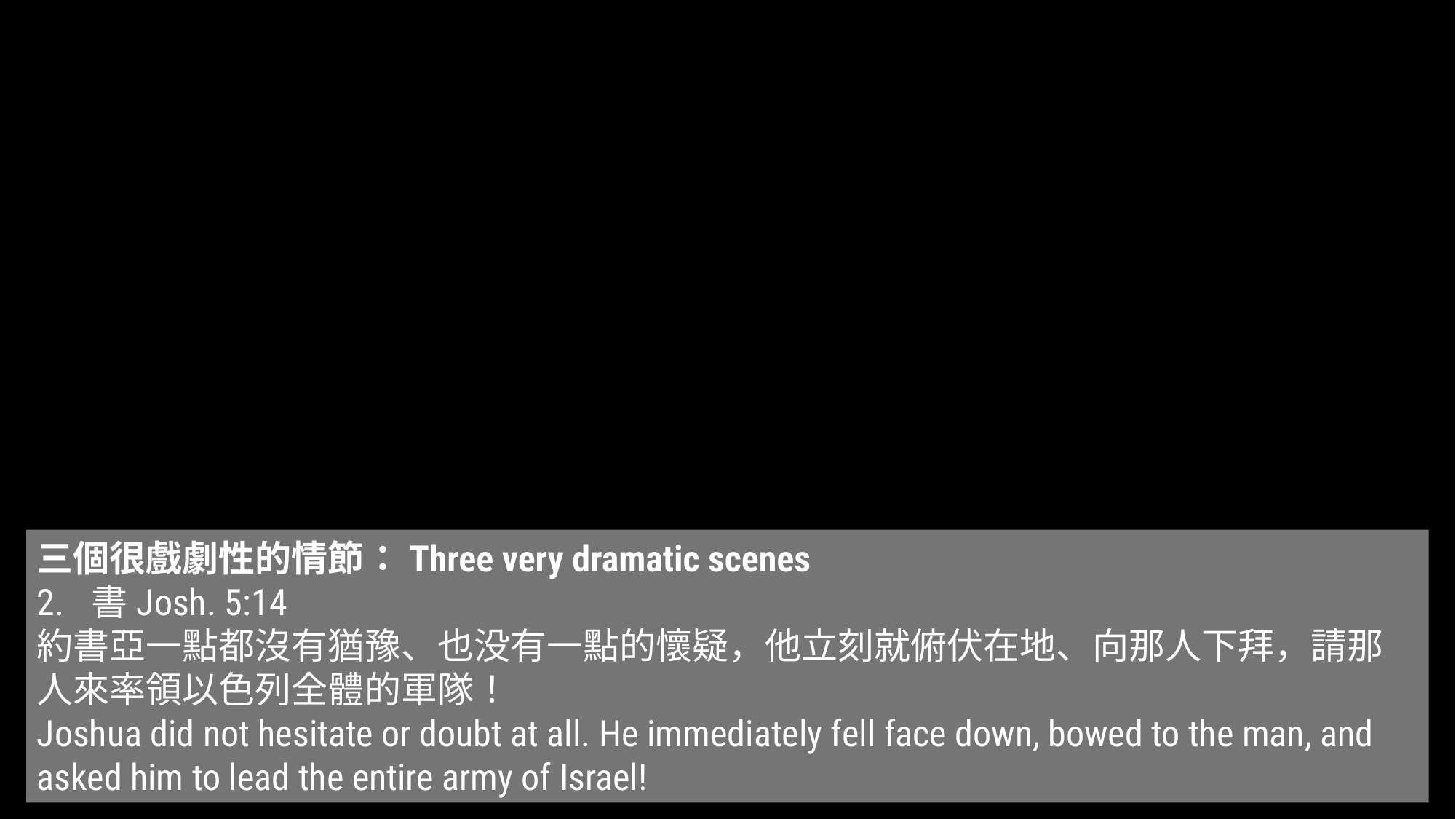

三個很戲劇性的情節：Three very dramatic scenes
書Josh. 5:14
約書亞一點都沒有猶豫、也没有一點的懷疑，他立刻就俯伏在地、向那人下拜，請那人來率領以色列全體的軍隊！
Joshua did not hesitate or doubt at all. He immediately fell face down, bowed to the man, and asked him to lead the entire army of Israel!